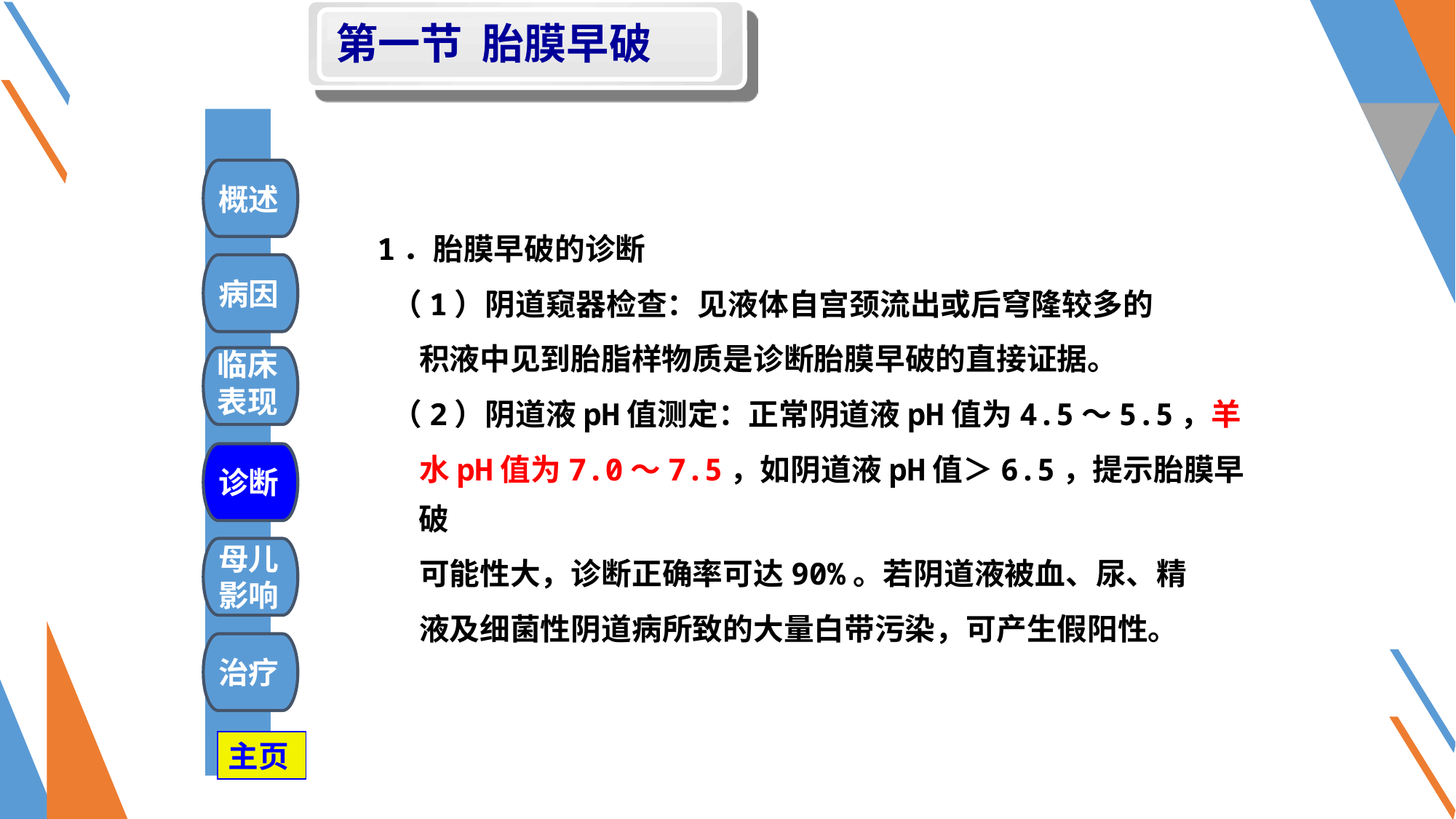

第一节  胎膜早破

#

概述

1．胎膜早破的诊断
 （1）阴道窥器检查：见液体自宫颈流出或后穹隆较多的
     积液中见到胎脂样物质是诊断胎膜早破的直接证据。
 （2）阴道液pH值测定：正常阴道液pH值为4.5～5.5，羊
     水pH值为7.0～7.5，如阴道液pH值＞6.5，提示胎膜早破
     可能性大，诊断正确率可达90%。若阴道液被血、尿、精
     液及细菌性阴道病所致的大量白带污染，可产生假阳性。

病因
临床
表现

诊断
母儿
影响
治疗
主页